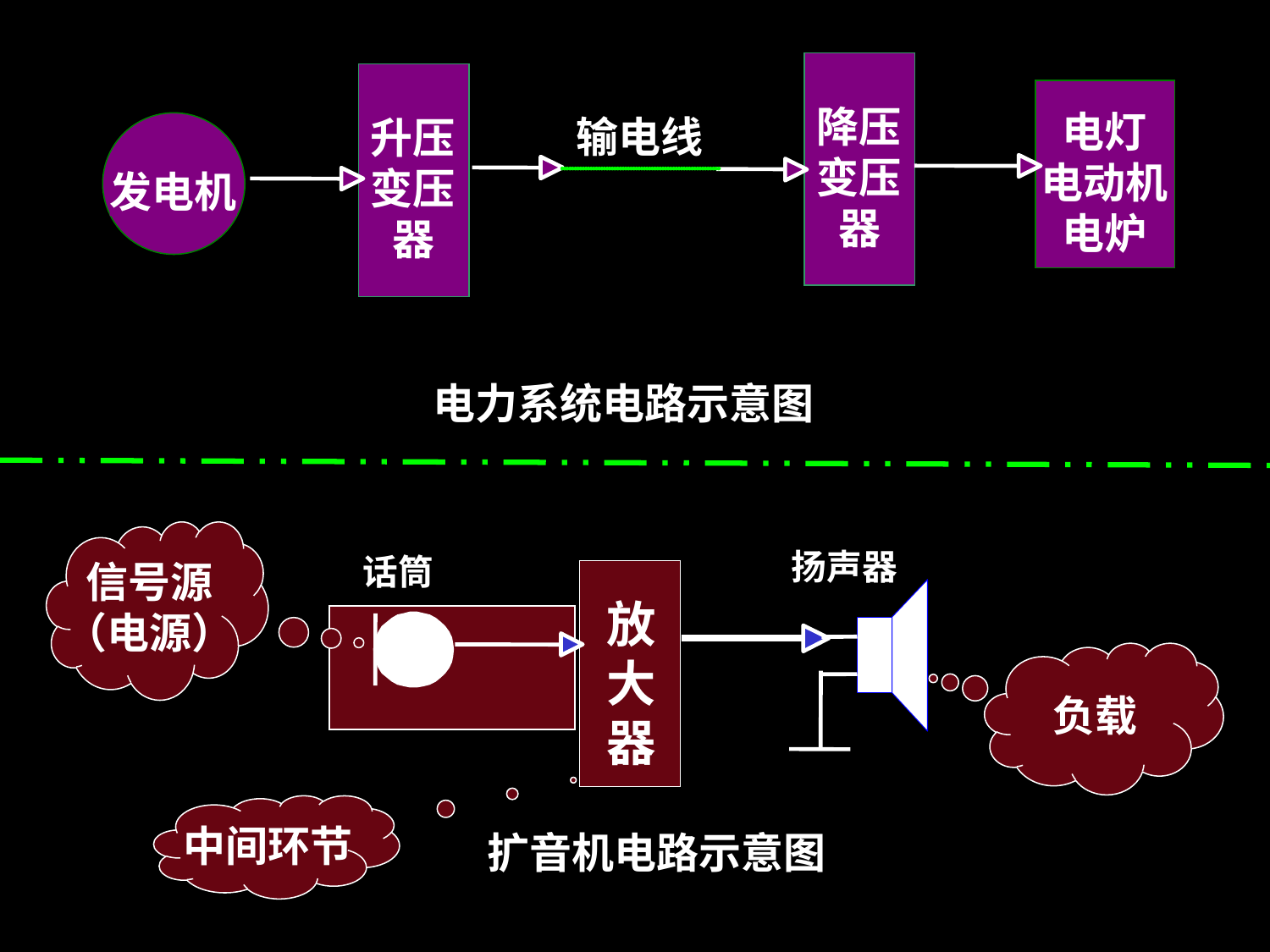

降压
电灯
输电线
升压

变压

电动机

变压
发电机

器
电炉
器

电力系统电路示意图

信号源
（电源）

扬声器
话筒

放

负载

大

器

中间环节

扩音机电路示意图